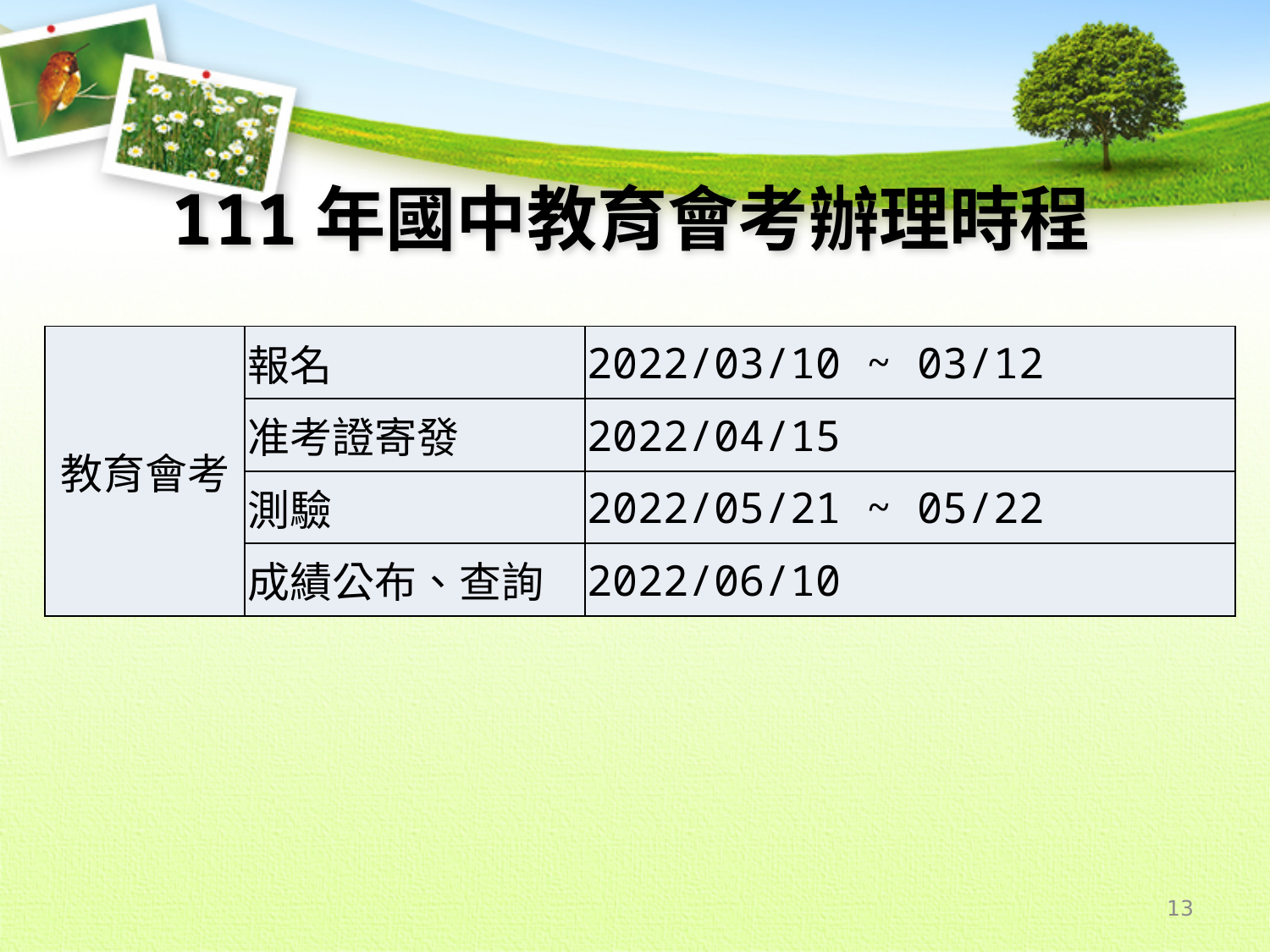

111年國中教育會考辦理時程
| 教育會考 | 報名 | 2022/03/10 ~ 03/12 |
| --- | --- | --- |
|  | 准考證寄發 | 2022/04/15 |
|  | 測驗 | 2022/05/21 ~ 05/22 |
|  | 成績公布、查詢 | 2022/06/10 |
13